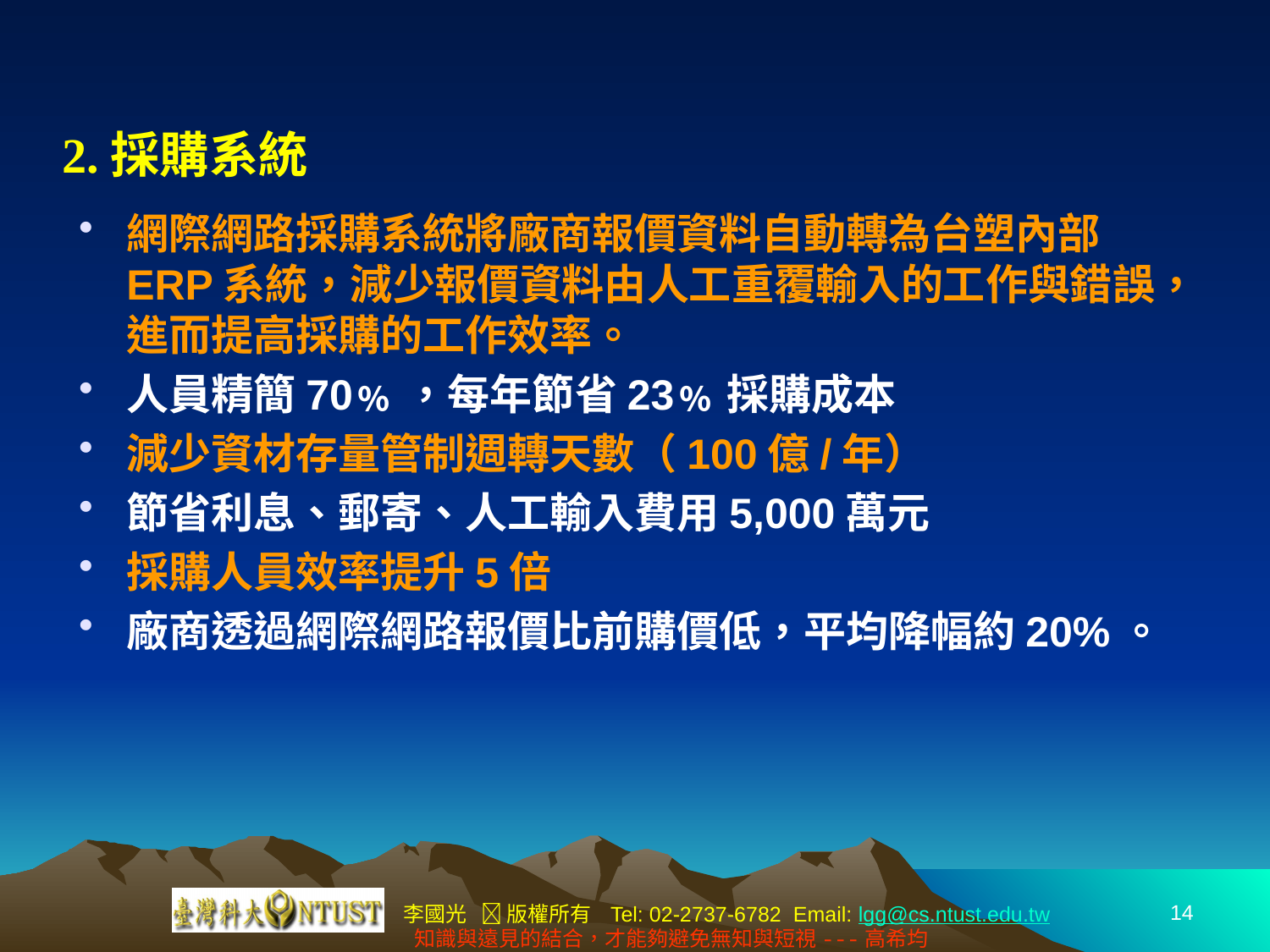

2.採購系統
網際網路採購系統將廠商報價資料自動轉為台塑內部ERP系統，減少報價資料由人工重覆輸入的工作與錯誤，進而提高採購的工作效率。
人員精簡70﹪，每年節省23﹪採購成本
減少資材存量管制週轉天數（100億/年）
節省利息、郵寄、人工輸入費用5,000萬元
採購人員效率提升5倍
廠商透過網際網路報價比前購價低，平均降幅約20%。
14